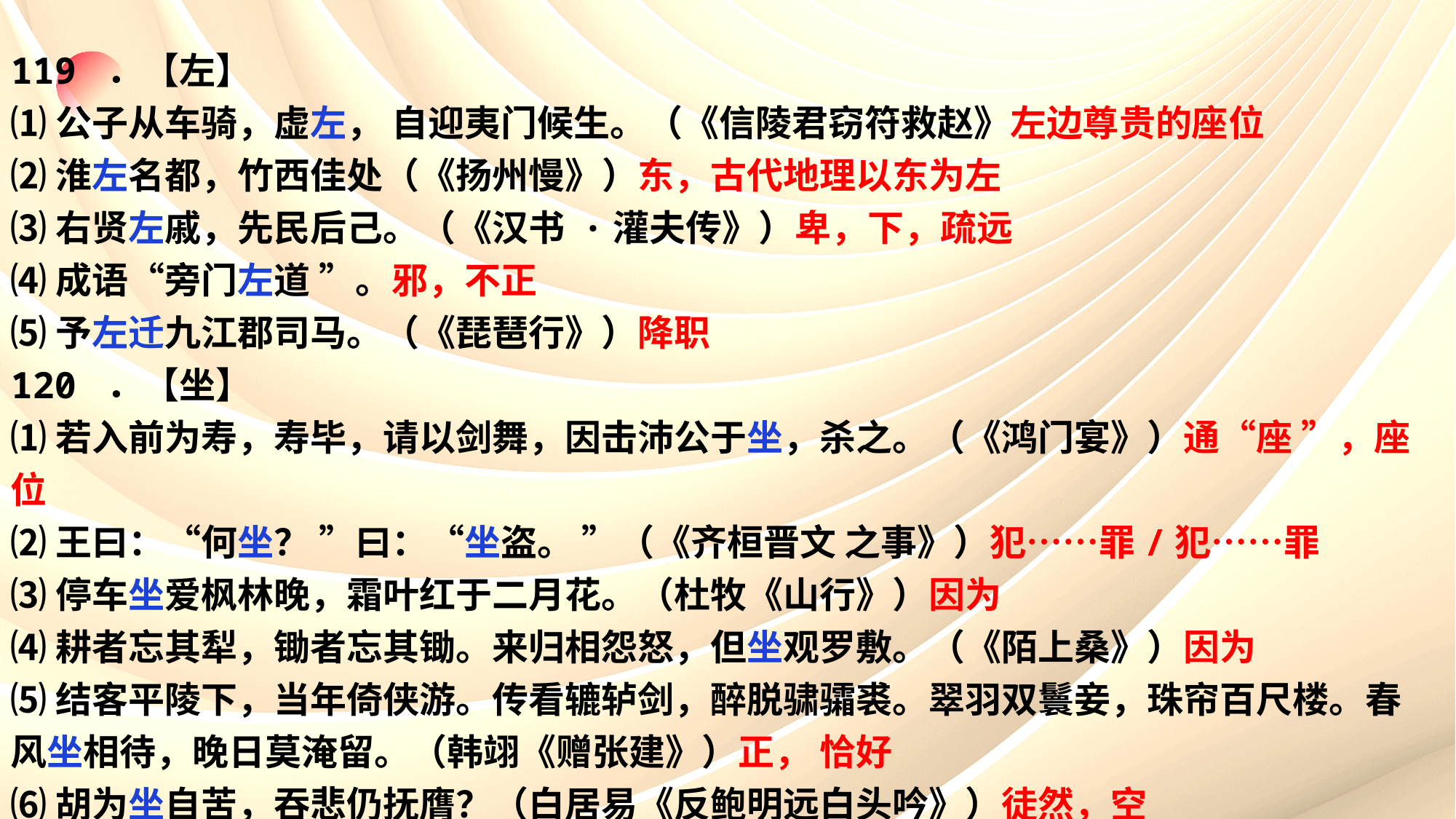

119 ．【左】
⑴公子从车骑，虚左， 自迎夷门候生。（《信陵君窃符救赵》左边尊贵的座位
⑵淮左名都，竹西佳处（《扬州慢》）东，古代地理以东为左
⑶右贤左戚，先民后己。（《汉书 ·灌夫传》）卑，下，疏远
⑷成语“旁门左道 ”。邪，不正
⑸予左迁九江郡司马。（《琵琶行》）降职
120 ．【坐】
⑴若入前为寿，寿毕，请以剑舞，因击沛公于坐，杀之。（《鸿门宴》）通“座 ”，座位
⑵王曰：“何坐？ ”曰：“坐盗。 ”（《齐桓晋文 之事》）犯……罪/犯……罪
⑶停车坐爱枫林晚，霜叶红于二月花。（杜牧《山行》）因为
⑷耕者忘其犁，锄者忘其锄。来归相怨怒，但坐观罗敷。（《陌上桑》）因为
⑸结客平陵下，当年倚侠游。传看辘轳剑，醉脱骕骦裘。翠羽双鬟妾，珠帘百尺楼。春 风坐相待，晚日莫淹留。（韩翊《赠张建》）正， 恰好
⑹胡为坐自苦，吞悲仍抚膺？（白居易《反鲍明远白头吟》）徒然，空